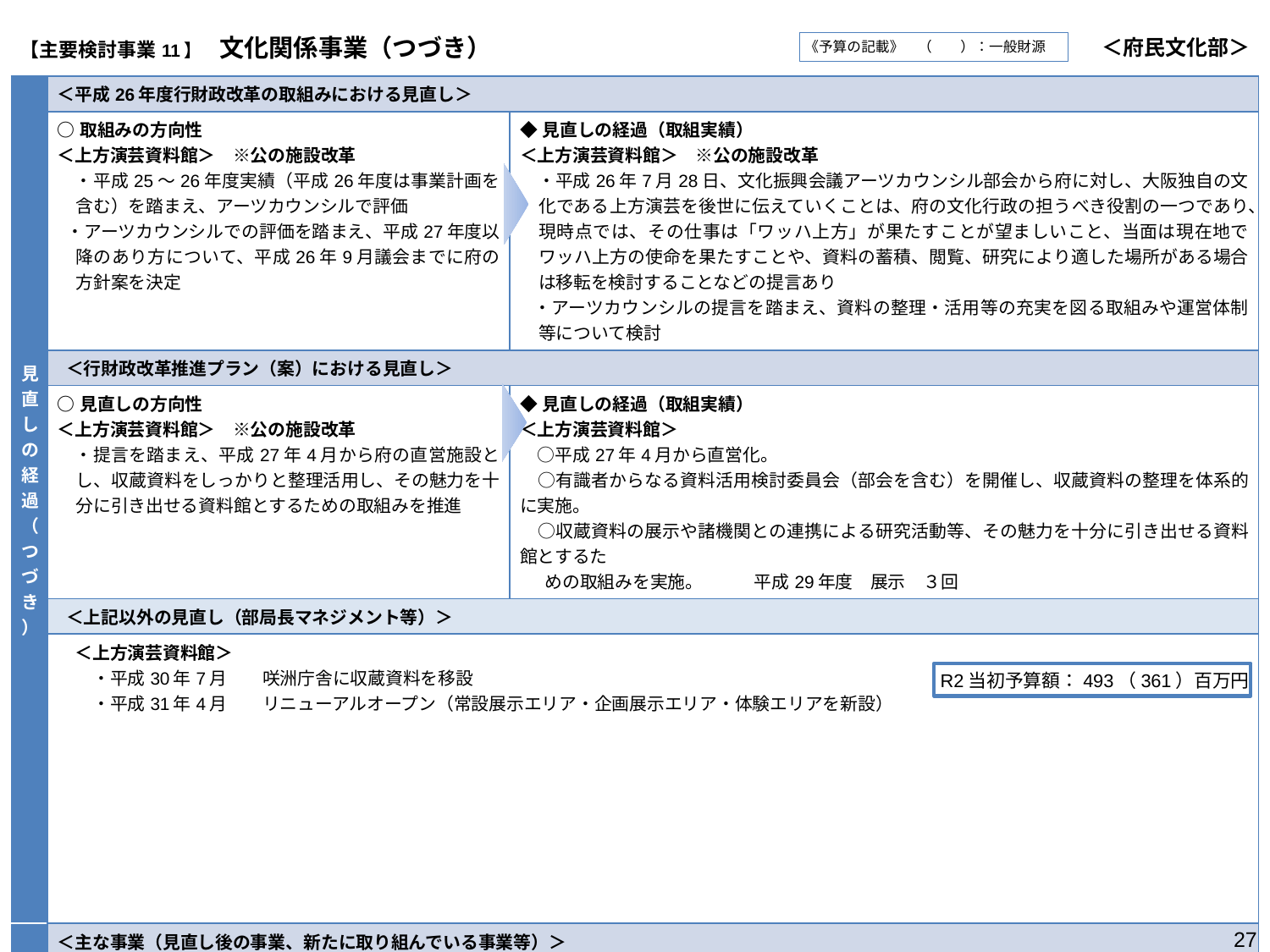

| 【主要検討事業11】　文化関係事業（つづき） | ＜府民文化部＞ |
| --- | --- |
《予算の記載》　（　　）：一般財源
| 見直しの経過（つづき） | ＜平成26年度行財政改革の取組みにおける見直し＞ |  |
| --- | --- | --- |
|  | ○取組みの方向性 ＜上方演芸資料館＞　※公の施設改革 　・平成25～26年度実績（平成26年度は事業計画を含む）を踏まえ、アーツカウンシルで評価  ・アーツカウンシルでの評価を踏まえ、平成27年度以降のあり方について、平成26年9月議会までに府の方針案を決定 | ◆見直しの経過（取組実績） ＜上方演芸資料館＞　※公の施設改革 　・平成26年7月28日、文化振興会議アーツカウンシル部会から府に対し、大阪独自の文化である上方演芸を後世に伝えていくことは、府の⽂化⾏政の担うべき役割の一つであり、現時点では、その仕事は「ワッハ上方」が果たすことが望ましいこと、当面は現在地でワッハ上方の使命を果たすことや、資料の蓄積、閲覧、研究により適した場所がある場合は移転を検討することなどの提言あり ・アーツカウンシルの提言を踏まえ、資料の整理・活用等の充実を図る取組みや運営体制等について検討 |
|  | ＜行財政改革推進プラン（案）における見直し＞ |  |
|  | ○見直しの方向性 ＜上方演芸資料館＞　※公の施設改革 　・提言を踏まえ、平成27年4月から府の直営施設とし、収蔵資料をしっかりと整理活用し、その魅力を十分に引き出せる資料館とするための取組みを推進 | ◆見直しの経過（取組実績） ＜上方演芸資料館＞ 　○平成27年4月から直営化。 　○有識者からなる資料活用検討委員会（部会を含む）を開催し、収蔵資料の整理を体系的に実施。 　○収蔵資料の展示や諸機関との連携による研究活動等、その魅力を十分に引き出せる資料館とするた めの取組みを実施。 　　 平成29年度　展示　３回 |
|  | ＜上記以外の見直し（部局長マネジメント等）＞ |  |
|  | ＜上方演芸資料館＞　 　　・平成30年7月　　咲洲庁舎に収蔵資料を移設 　　・平成31年4月　　リニューアルオープン（常設展示エリア・企画展示エリア・体験エリアを新設） |  |
| 現在の事業 | ＜主な事業（見直し後の事業、新たに取り組んでいる事業等）＞ |  |
|  | 《見直し後の事業（主なもの）》 ◆オーケストラハウス管理費　7（▲1）百万円　 　　１　事業目的 　　　　 大阪センチュリー交響楽団を運営する（財）大阪府文化振興財団が大阪府から自立化し、平成２３年度から「公益財団法人日本センチュリー交響楽団」に移行。 その法人に対し「オーケストラハウス」を貸し付けるとともに、施設の維持管理を行う。 　　　 開始終了年度：平成２３年度～ 　　２　事業内容 　　　　 公益財団法人 日本センチュリー交響楽団に対し普通財産「オーケストラハウス」を貸し付けるとともに、貸付物件として保持するために施設の維持管理を行う。 　【貸付物件】 〈施設名〉 オーケストラハウス　　〈種別〉建物（普通財産） 〈貸付面積〉延1,234.44㎡ 〈貸付料〉 8,268千円（R2年度） 　　 〈所在地〉豊中市服部緑地1-7　　　　　　　　　　　　　　　　　　　　　　　　　　　　　　　　　　　　 　　 なお、オーケストラハウスの維持管理については、更新計画に基づき、電気・機械設備を順次更新し、毎年度の更新経費の平準化を図っているところである。 |  |

R2当初予算額：493（361）百万円
27